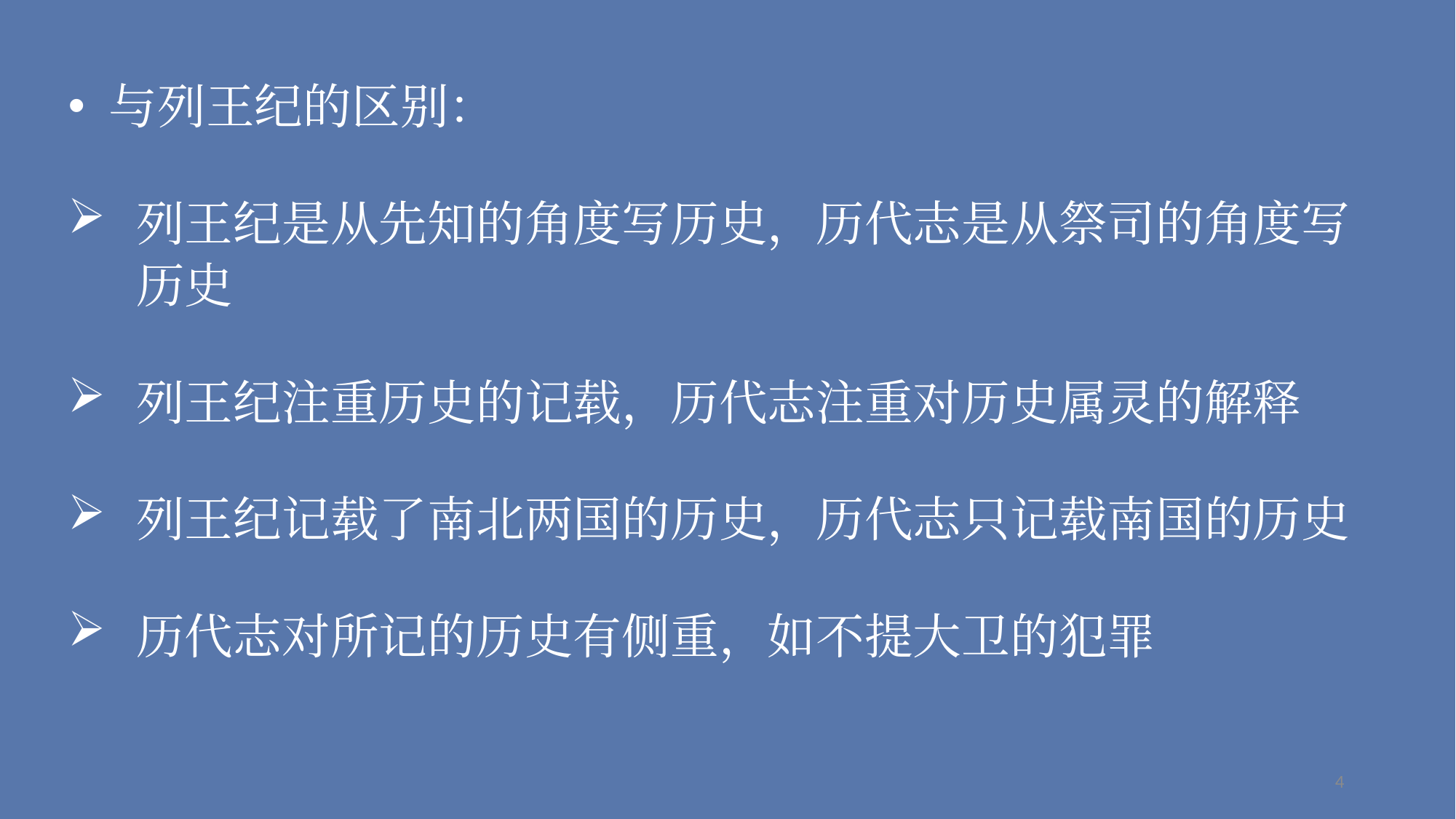

与列王纪的区别：
列王纪是从先知的角度写历史，历代志是从祭司的角度写历史
列王纪注重历史的记载，历代志注重对历史属灵的解释
列王纪记载了南北两国的历史，历代志只记载南国的历史
历代志对所记的历史有侧重，如不提大卫的犯罪

4